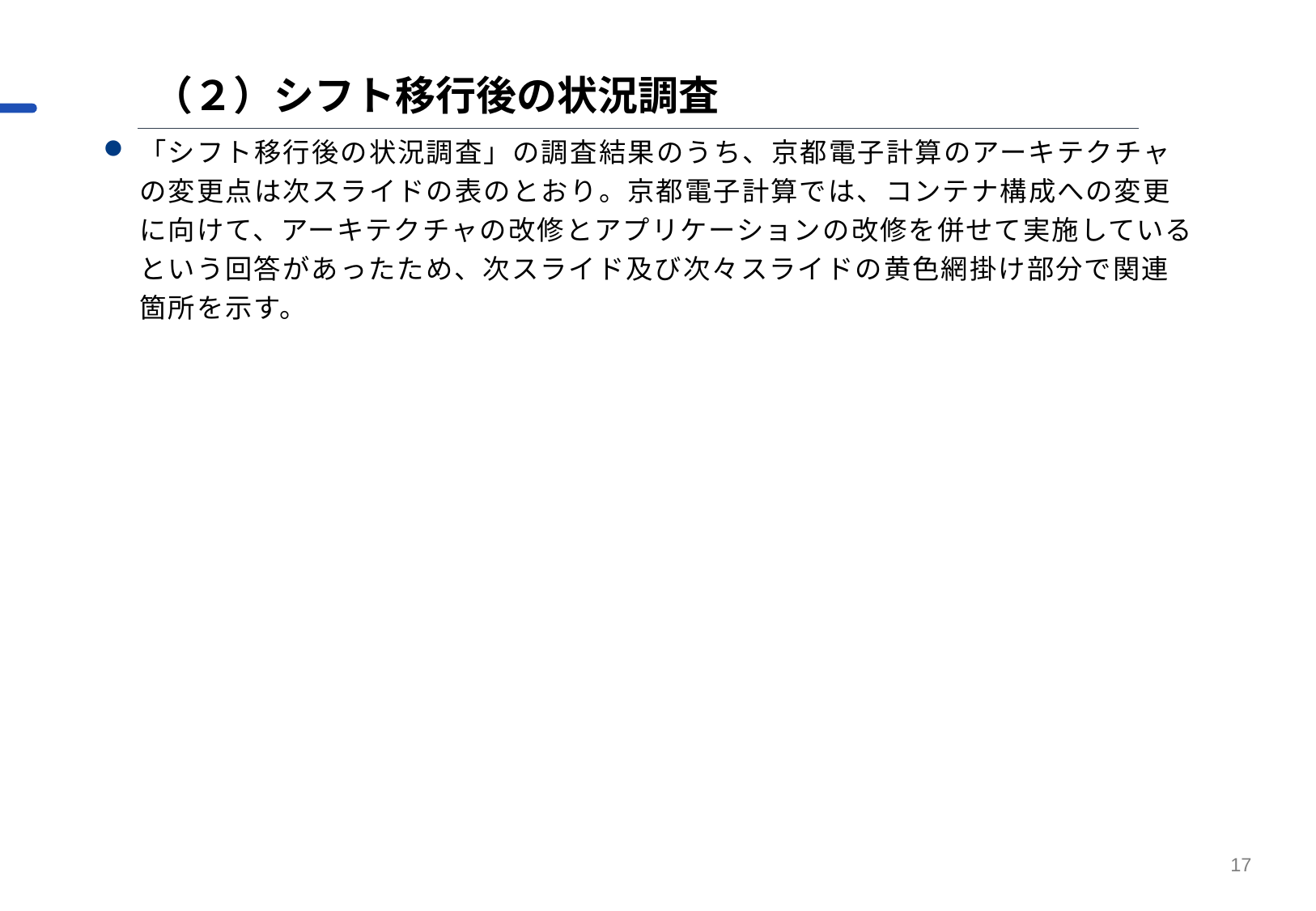

（２）シフト移行後の状況調査
「シフト移行後の状況調査」の調査結果のうち、京都電子計算のアーキテクチャの変更点は次スライドの表のとおり。京都電子計算では、コンテナ構成への変更に向けて、アーキテクチャの改修とアプリケーションの改修を併せて実施しているという回答があったため、次スライド及び次々スライドの黄色網掛け部分で関連箇所を示す。
17